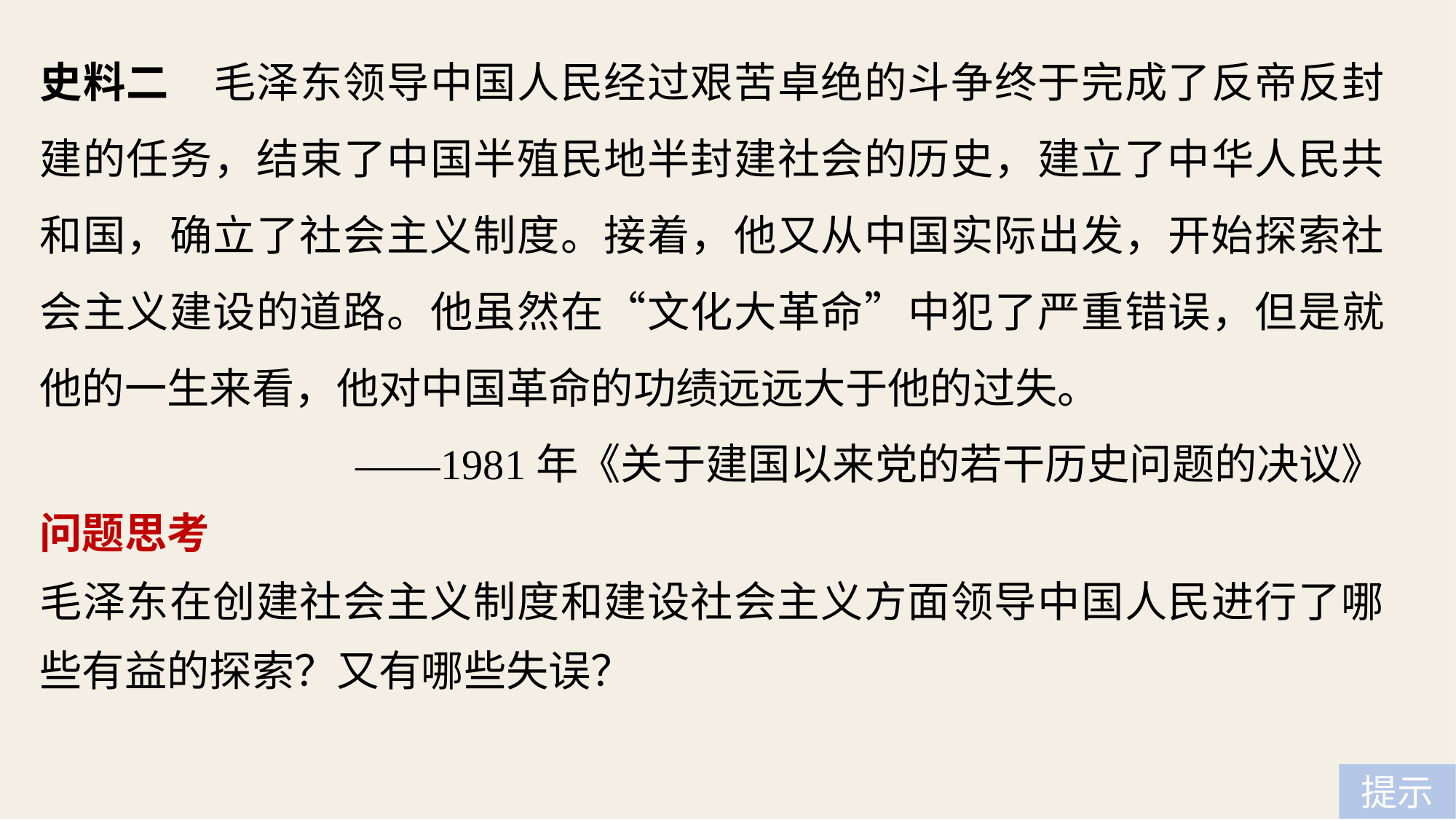

史料二　毛泽东领导中国人民经过艰苦卓绝的斗争终于完成了反帝反封建的任务，结束了中国半殖民地半封建社会的历史，建立了中华人民共和国，确立了社会主义制度。接着，他又从中国实际出发，开始探索社会主义建设的道路。他虽然在“文化大革命”中犯了严重错误，但是就他的一生来看，他对中国革命的功绩远远大于他的过失。
——1981年《关于建国以来党的若干历史问题的决议》
问题思考
毛泽东在创建社会主义制度和建设社会主义方面领导中国人民进行了哪些有益的探索？又有哪些失误？
提示